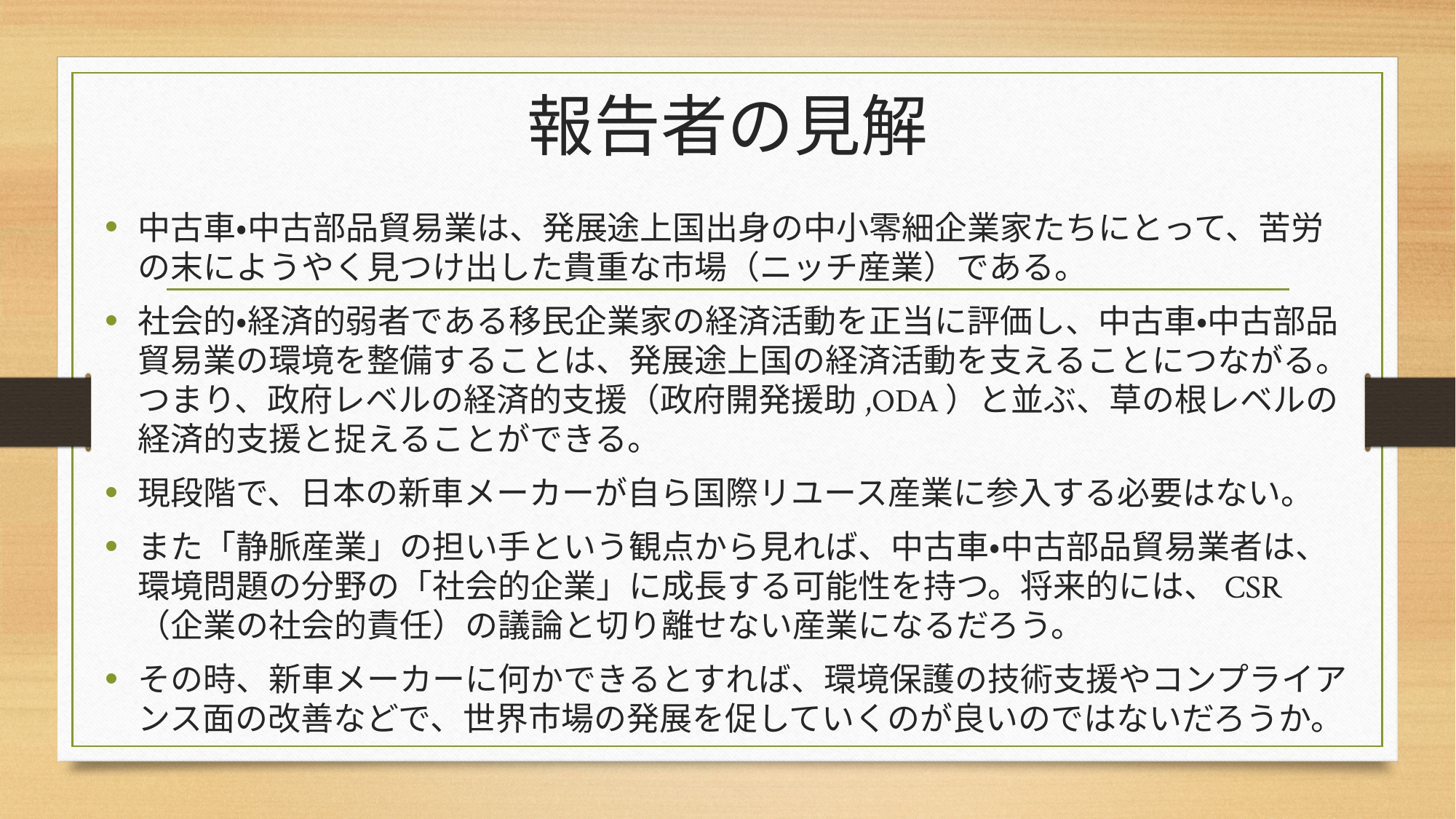

# 報告者の見解
中古車・中古部品貿易業は、発展途上国出身の中小零細企業家たちにとって、苦労の末にようやく見つけ出した貴重な市場（ニッチ産業）である。
社会的・経済的弱者である移民企業家の経済活動を正当に評価し、中古車・中古部品貿易業の環境を整備することは、発展途上国の経済活動を支えることにつながる。つまり、政府レベルの経済的支援（政府開発援助,ODA）と並ぶ、草の根レベルの経済的支援と捉えることができる。
現段階で、日本の新車メーカーが自ら国際リユース産業に参入する必要はない。
また「静脈産業」の担い手という観点から見れば、中古車・中古部品貿易業者は、 環境問題の分野の「社会的企業」に成長する可能性を持つ。将来的には、CSR（企業の社会的責任）の議論と切り離せない産業になるだろう。
その時、新車メーカーに何かできるとすれば、環境保護の技術支援やコンプライアンス面の改善などで、世界市場の発展を促していくのが良いのではないだろうか。